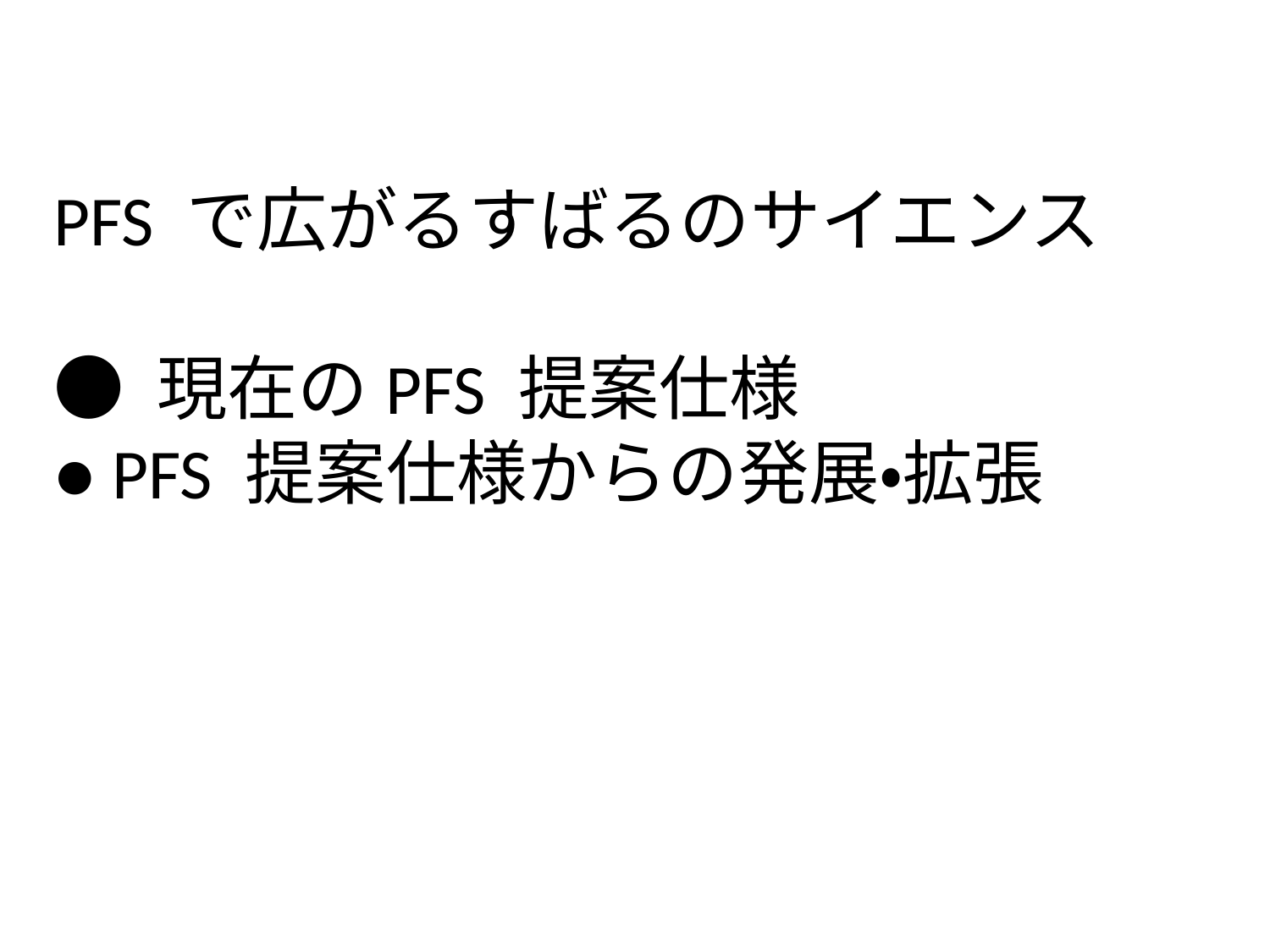

PFS で広がるすばるのサイエンス

● 現在のPFS 提案仕様
● PFS 提案仕様からの発展・拡張